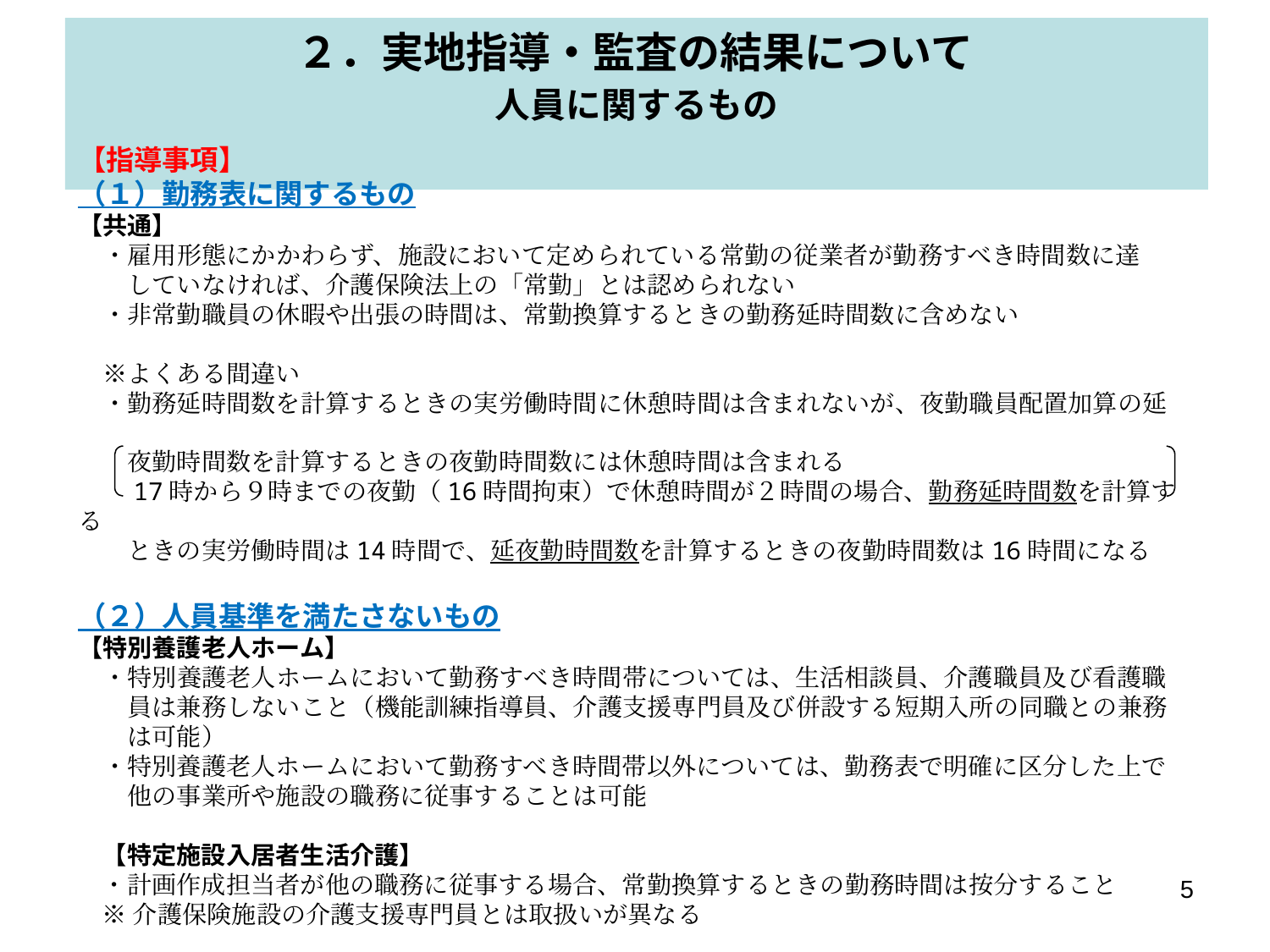

２．実地指導・監査の結果について
# 人員に関するもの
【指導事項】
（１）勤務表に関するもの
【共通】
　・雇用形態にかかわらず、施設において定められている常勤の従業者が勤務すべき時間数に達
　　していなければ、介護保険法上の「常勤」とは認められない
　・非常勤職員の休暇や出張の時間は、常勤換算するときの勤務延時間数に含めない

　※よくある間違い
　・勤務延時間数を計算するときの実労働時間に休憩時間は含まれないが、夜勤職員配置加算の延
　　夜勤時間数を計算するときの夜勤時間数には休憩時間は含まれる
　　17時から９時までの夜勤（16時間拘束）で休憩時間が２時間の場合、勤務延時間数を計算する
　　ときの実労働時間は14時間で、延夜勤時間数を計算するときの夜勤時間数は16時間になる

（２）人員基準を満たさないもの
【特別養護老人ホーム】
　・特別養護老人ホームにおいて勤務すべき時間帯については、生活相談員、介護職員及び看護職
　　員は兼務しないこと（機能訓練指導員、介護支援専門員及び併設する短期入所の同職との兼務
　　は可能）
　・特別養護老人ホームにおいて勤務すべき時間帯以外については、勤務表で明確に区分した上で
　　他の事業所や施設の職務に従事することは可能

【特定施設入居者生活介護】
・計画作成担当者が他の職務に従事する場合、常勤換算するときの勤務時間は按分すること
※介護保険施設の介護支援専門員とは取扱いが異なる

5